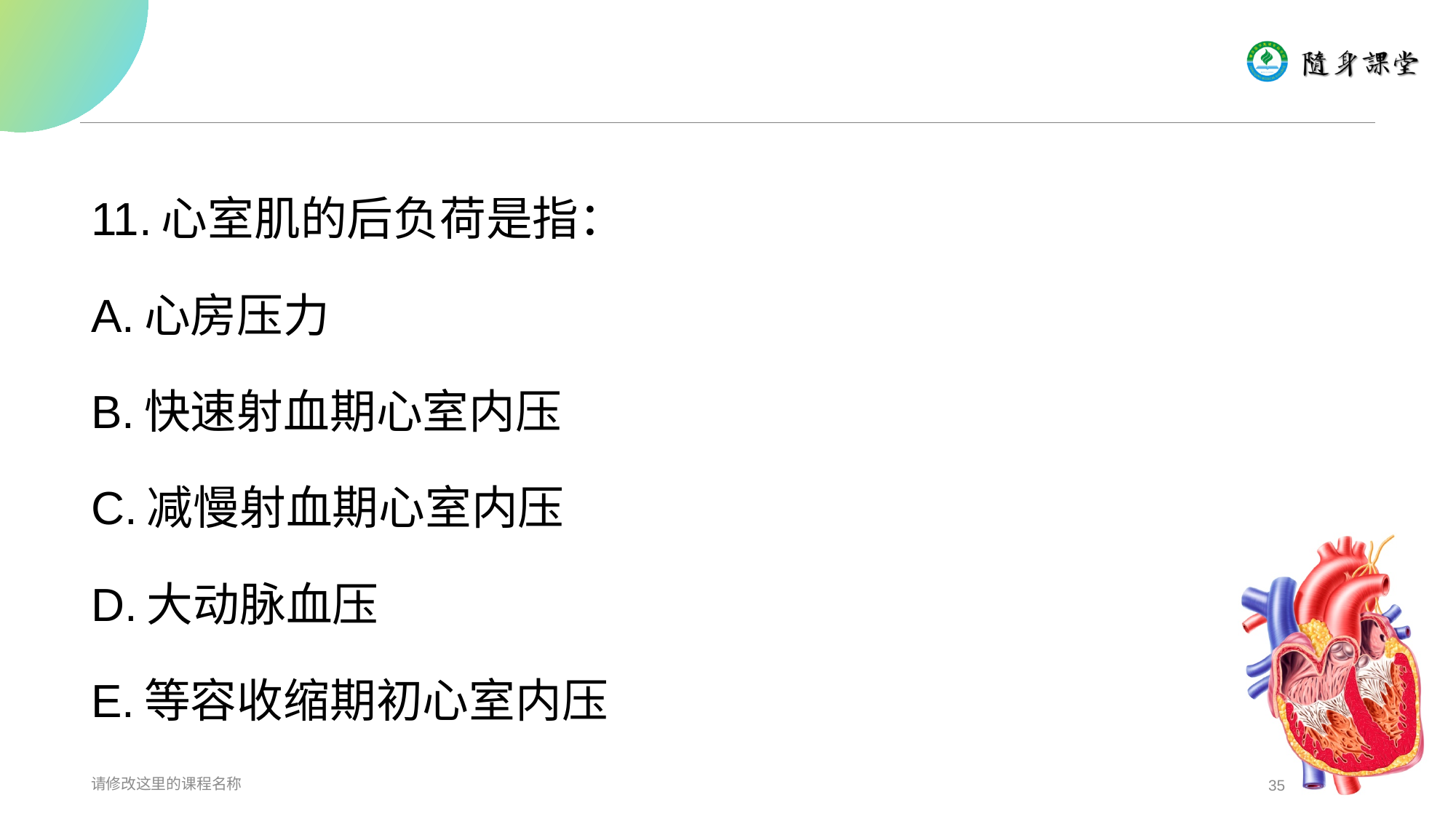

#
11.心室肌的后负荷是指：
A.心房压力
B.快速射血期心室内压
C.减慢射血期心室内压
D.大动脉血压
E.等容收缩期初心室内压
请修改这里的课程名称
35